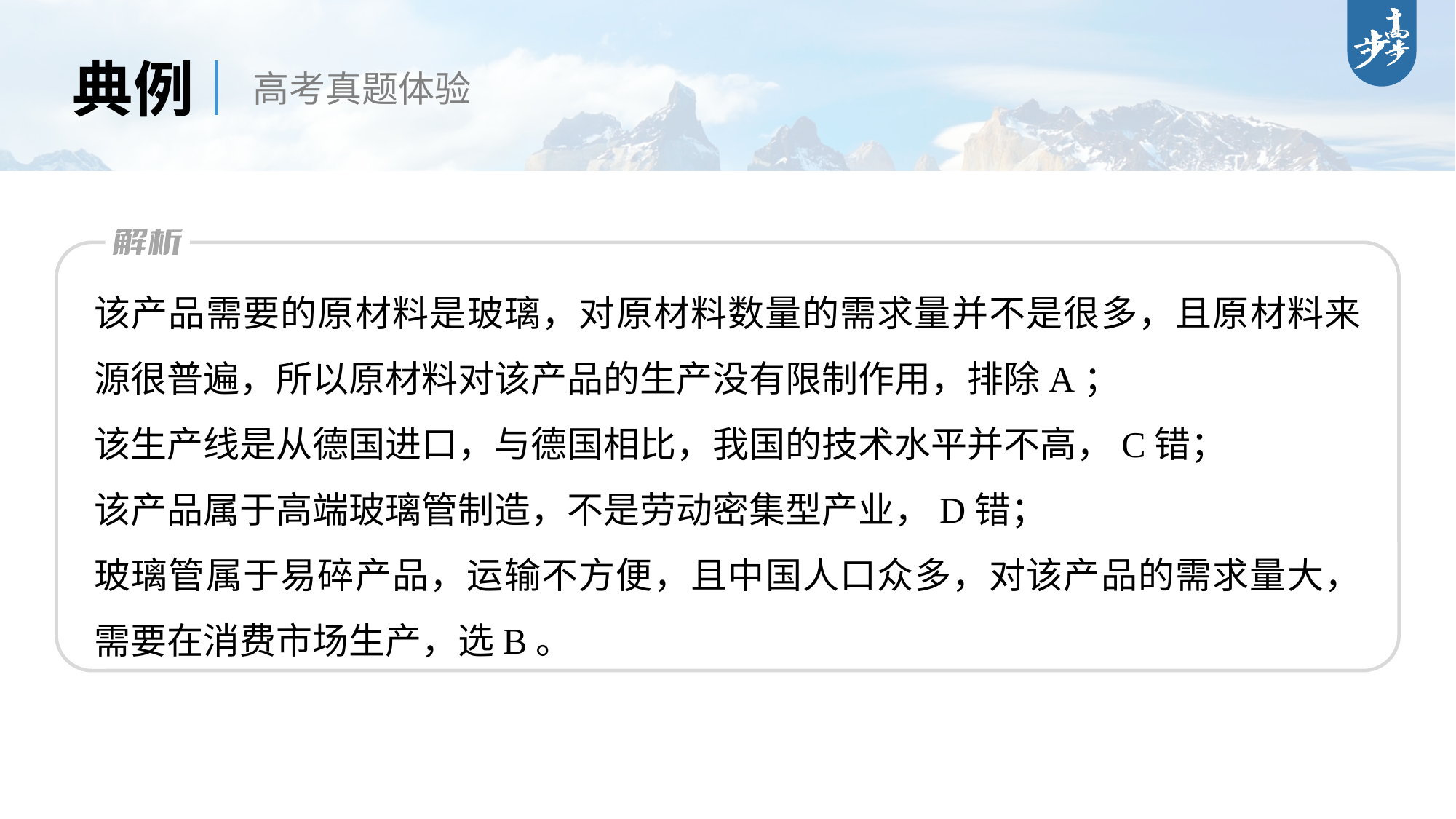

典例
高考真题体验

该产品需要的原材料是玻璃，对原材料数量的需求量并不是很多，且原材料来源很普遍，所以原材料对该产品的生产没有限制作用，排除A；
该生产线是从德国进口，与德国相比，我国的技术水平并不高，C错；
该产品属于高端玻璃管制造，不是劳动密集型产业，D错；
玻璃管属于易碎产品，运输不方便，且中国人口众多，对该产品的需求量大，需要在消费市场生产，选B。